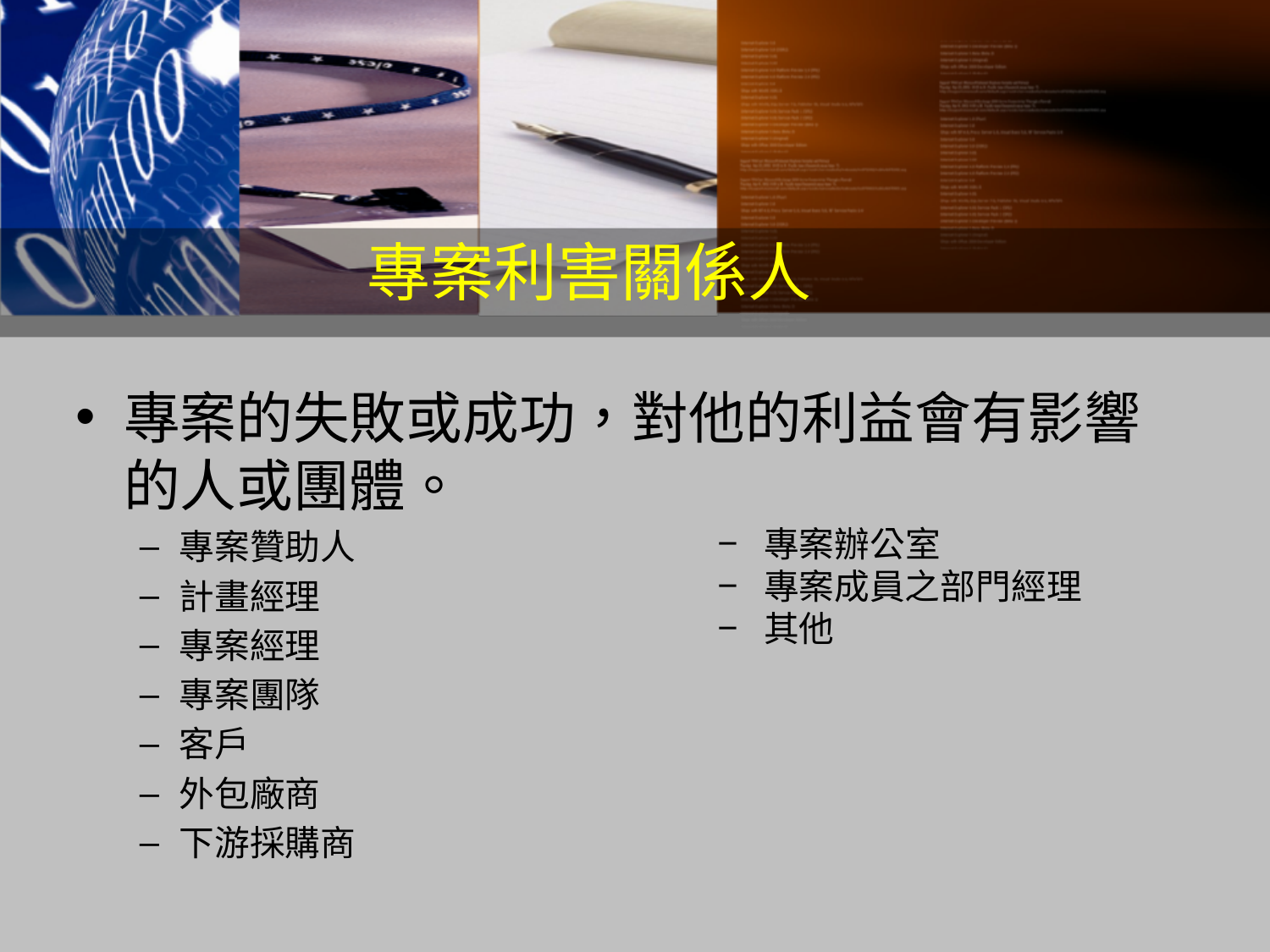

專案利害關係人
專案的失敗或成功，對他的利益會有影響的人或團體。
專案贊助人
計畫經理
專案經理
專案團隊
客戶
外包廠商
下游採購商
 專案辦公室
 專案成員之部門經理
 其他